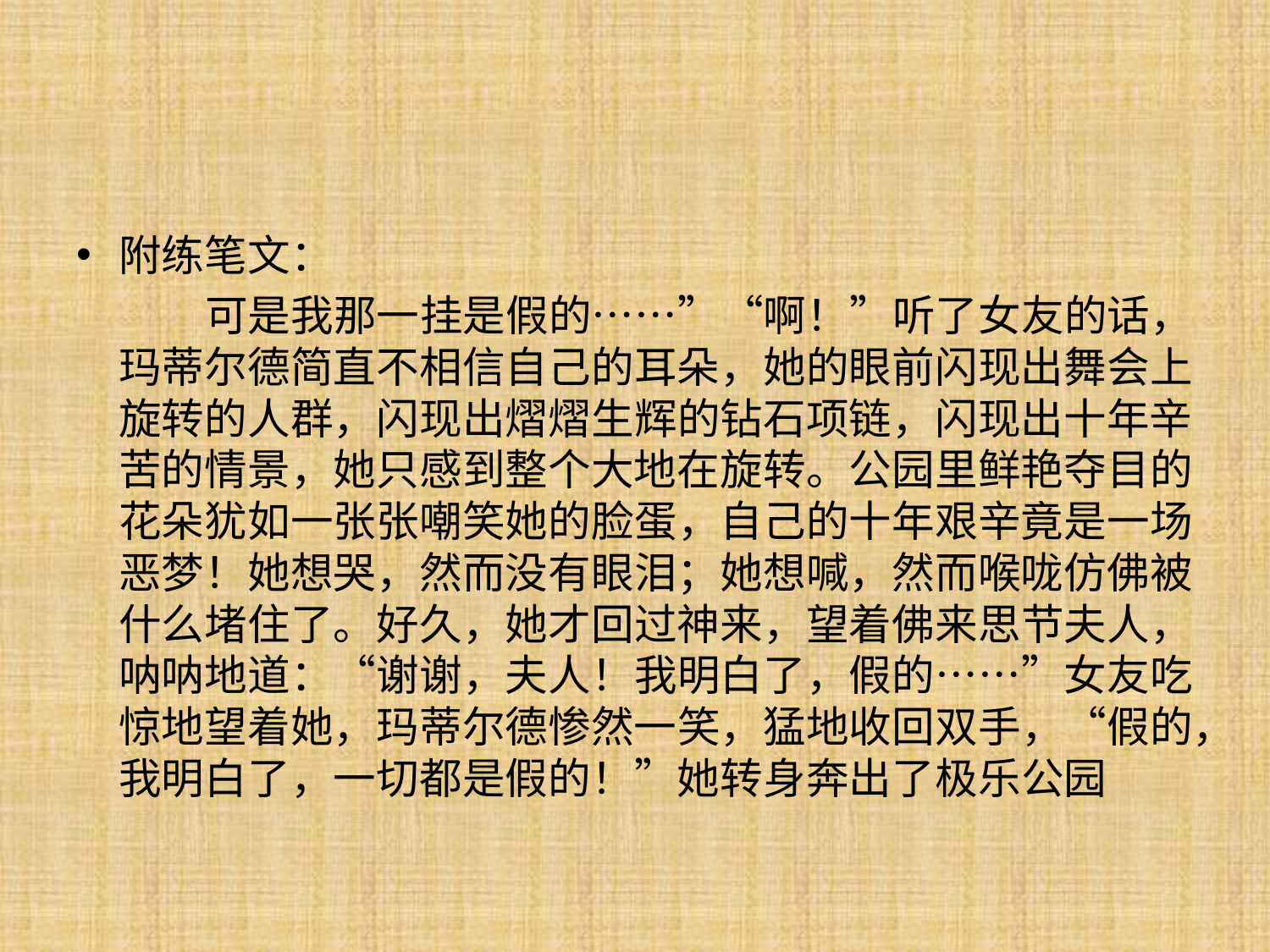

#
附练笔文：
　　　可是我那一挂是假的……”“啊！”听了女友的话，玛蒂尔德简直不相信自己的耳朵，她的眼前闪现出舞会上旋转的人群，闪现出熠熠生辉的钻石项链，闪现出十年辛苦的情景，她只感到整个大地在旋转。公园里鲜艳夺目的花朵犹如一张张嘲笑她的脸蛋，自己的十年艰辛竟是一场恶梦！她想哭，然而没有眼泪；她想喊，然而喉咙仿佛被什么堵住了。好久，她才回过神来，望着佛来思节夫人，呐呐地道：“谢谢，夫人！我明白了，假的……”女友吃惊地望着她，玛蒂尔德惨然一笑，猛地收回双手，“假的，我明白了，一切都是假的！”她转身奔出了极乐公园